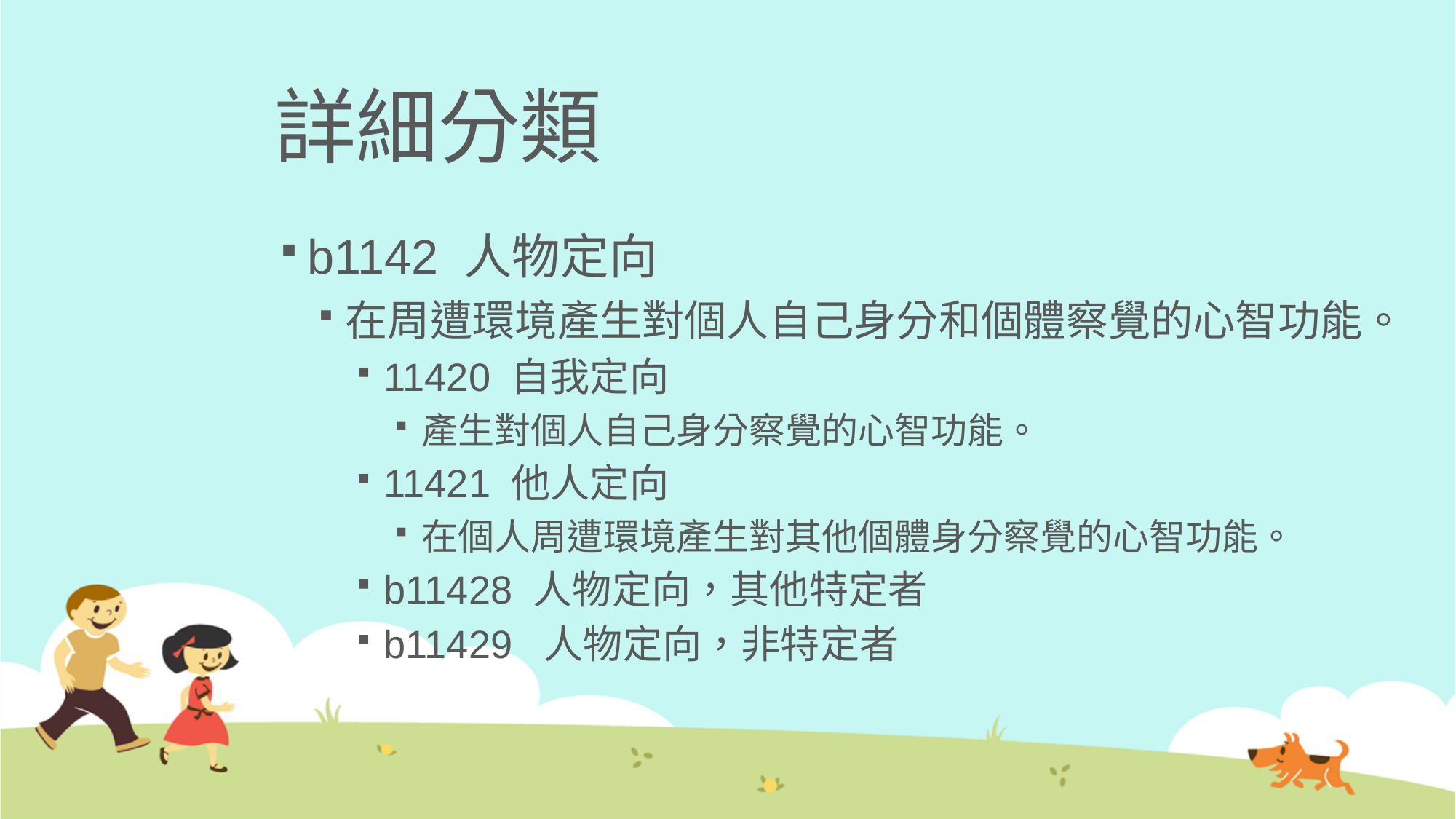

# 詳細分類
b1142 人物定向
在周遭環境產生對個人自己身分和個體察覺的心智功能。
11420 自我定向
產生對個人自己身分察覺的心智功能。
11421 他人定向
在個人周遭環境產生對其他個體身分察覺的心智功能。
b11428 人物定向，其他特定者
b11429  人物定向，非特定者